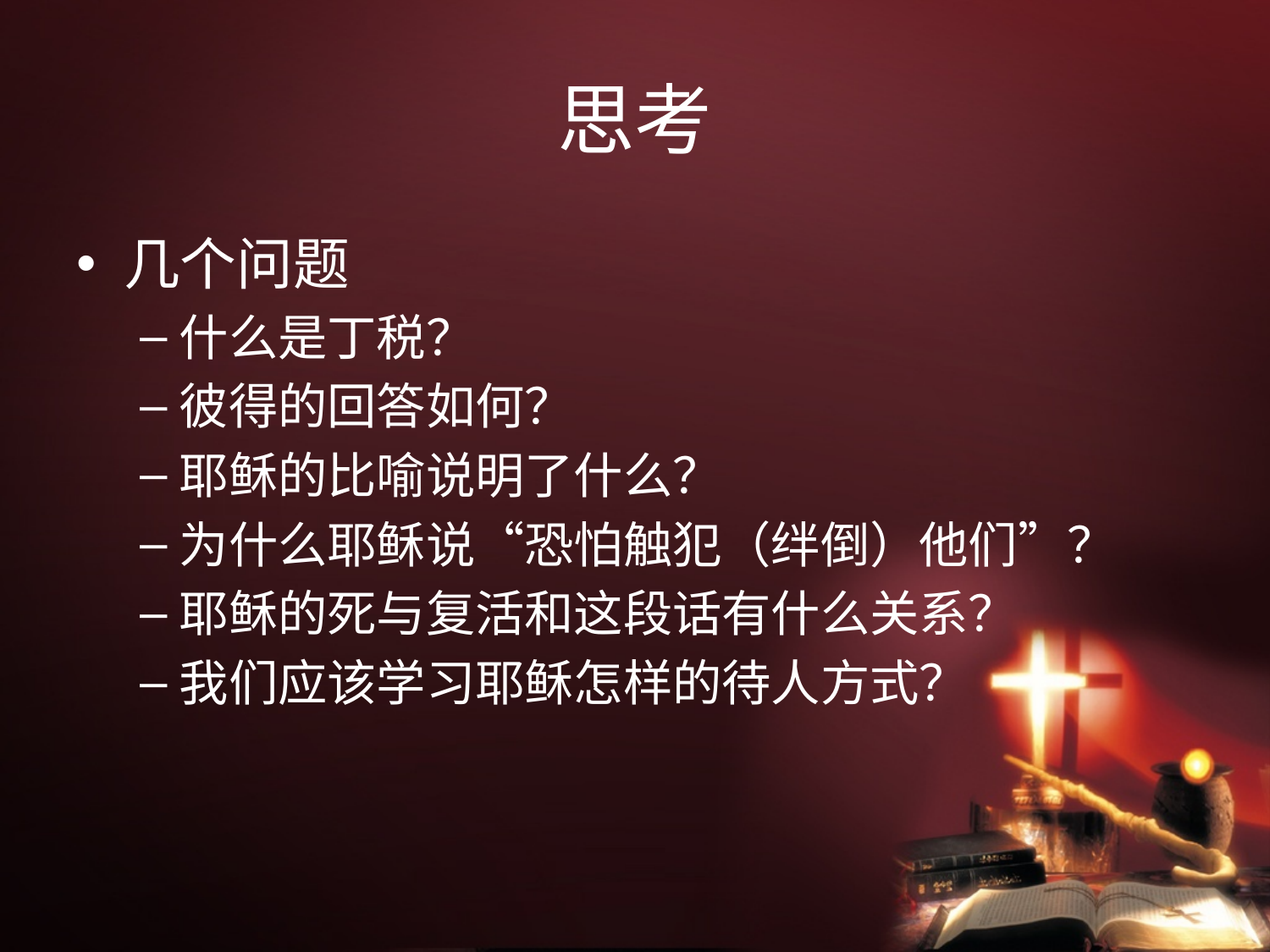

# 思考
几个问题
什么是丁税？
彼得的回答如何？
耶稣的比喻说明了什么？
为什么耶稣说“恐怕触犯（绊倒）他们”？
耶稣的死与复活和这段话有什么关系？
我们应该学习耶稣怎样的待人方式？